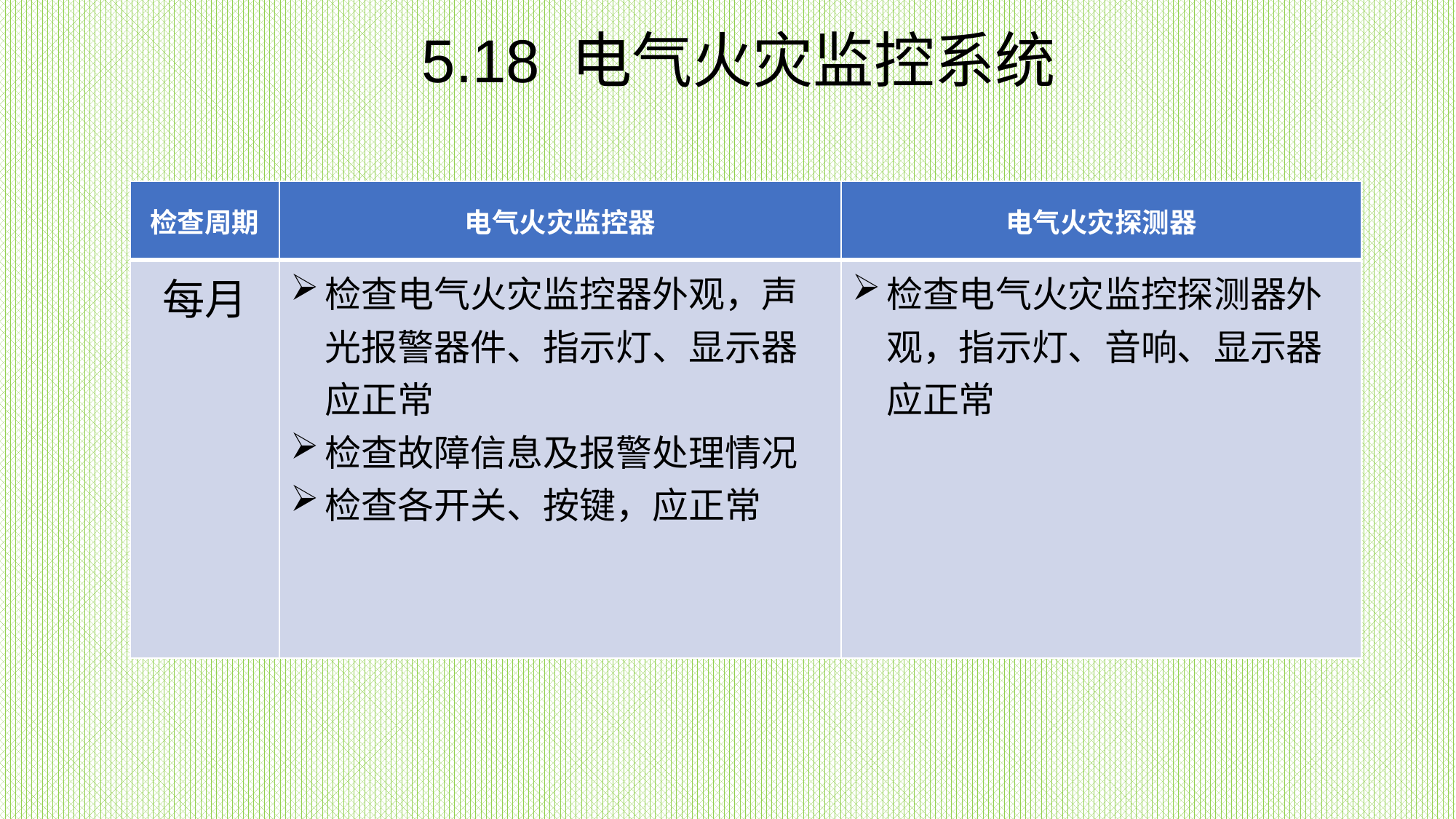

5.18 电气火灾监控系统
| 检查周期 | 电气火灾监控器 | 电气火灾探测器 |
| --- | --- | --- |
| 每月 | 检查电气火灾监控器外观，声光报警器件、指示灯、显示器应正常 检查故障信息及报警处理情况 检查各开关、按键，应正常 | 检查电气火灾监控探测器外观，指示灯、音响、显示器应正常 |